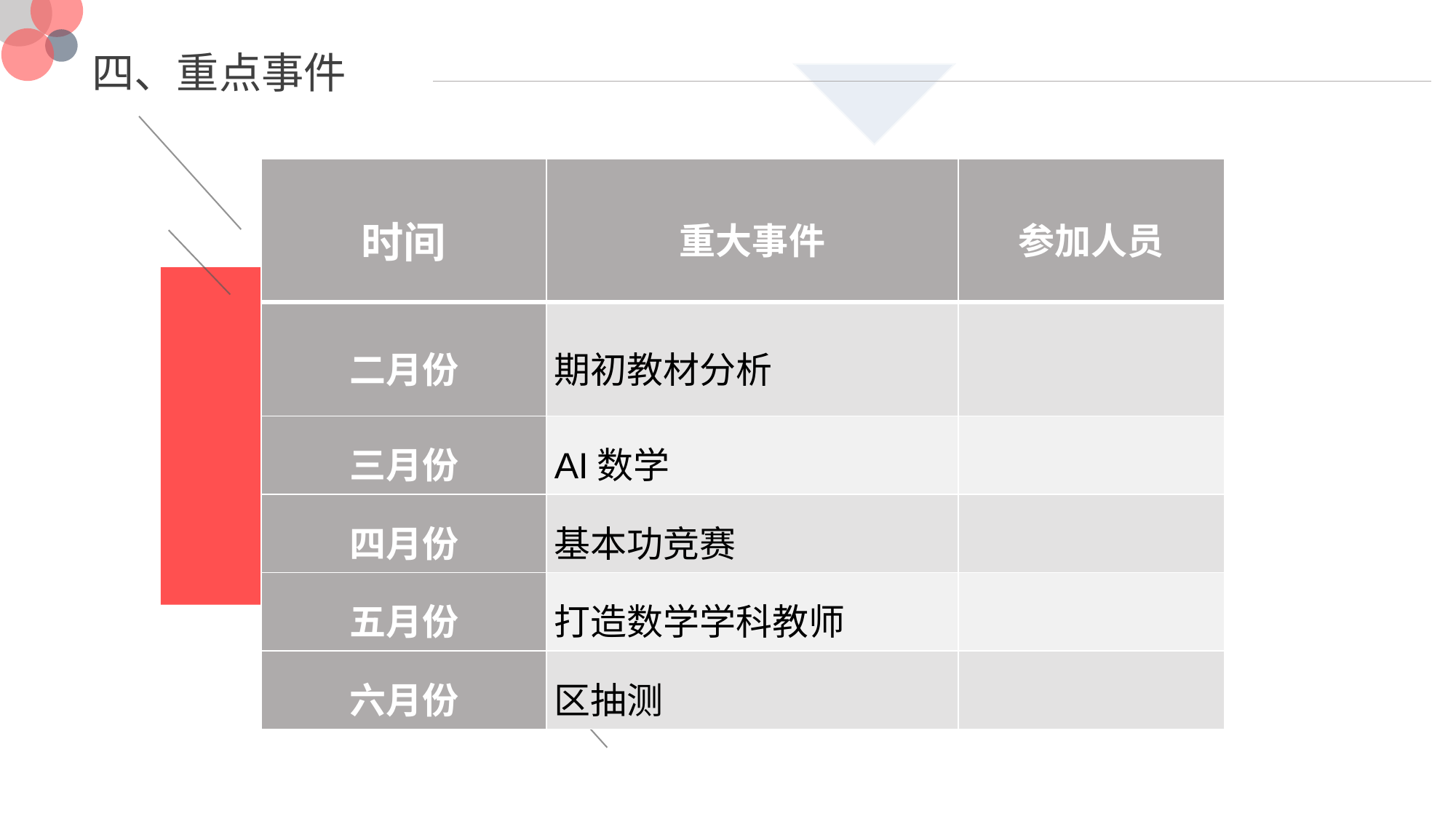

四、重点事件

| 时间 | 重大事件 | 参加人员 |
| --- | --- | --- |
| 二月份 | 期初教材分析 |  |
| 三月份 | AI数学 |  |
| 四月份 | 基本功竞赛 |  |
| 五月份 | 打造数学学科教师 |  |
| 六月份 | 区抽测 |  |